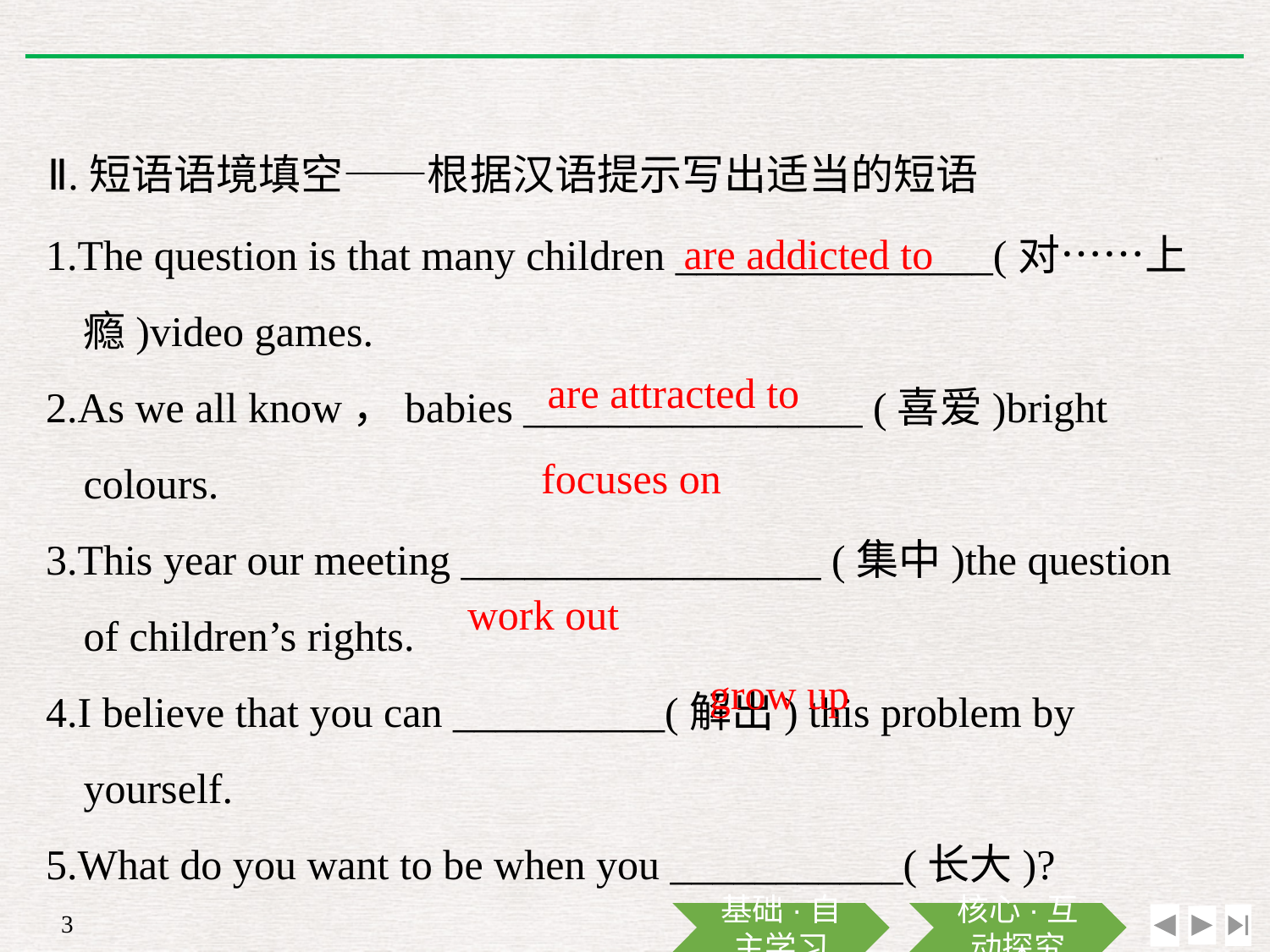

Ⅱ.短语语境填空——根据汉语提示写出适当的短语
are addicted to
1.The question is that many children _______________(对……上瘾)video games.
2.As we all know，babies ________________ (喜爱)bright colours.
3.This year our meeting _________________ (集中)the question of children’s rights.
4.I believe that you can __________(解出) this problem by yourself.
5.What do you want to be when you ___________(长大)?
are attracted to
focuses on
work out
grow up